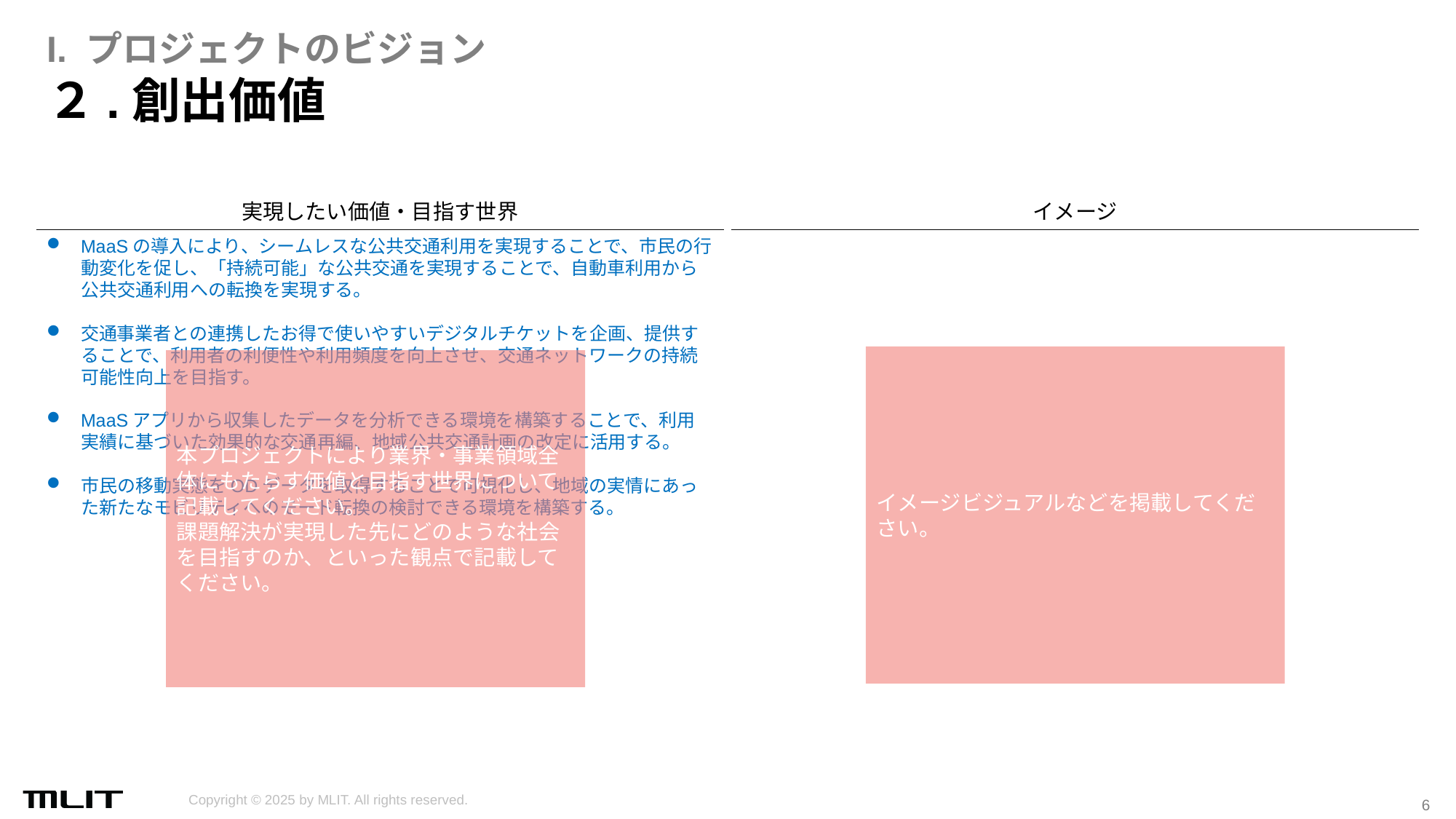

I. プロジェクトのビジョン
# ２.創出価値

実現したい価値・目指す世界
イメージ
MaaSの導入により、シームレスな公共交通利用を実現することで、市民の行動変化を促し、「持続可能」な公共交通を実現することで、自動車利用から公共交通利用への転換を実現する。

交通事業者との連携したお得で使いやすいデジタルチケットを企画、提供することで、利用者の利便性や利用頻度を向上させ、交通ネットワークの持続可能性向上を目指す。

MaaSアプリから収集したデータを分析できる環境を構築することで、利用実績に基づいた効果的な交通再編、地域公共交通計画の改定に活用する。

市民の移動実態をODデータを取得することで可視化し、地域の実情にあった新たなモビリティへのモード転換の検討できる環境を構築する。
イメージビジュアルなどを掲載してください。
本プロジェクトにより業界・事業領域全体にもたらす価値と目指す世界について記載してください。​
課題解決が実現した先にどのような社会を目指すのか、といった観点で記載してください。​